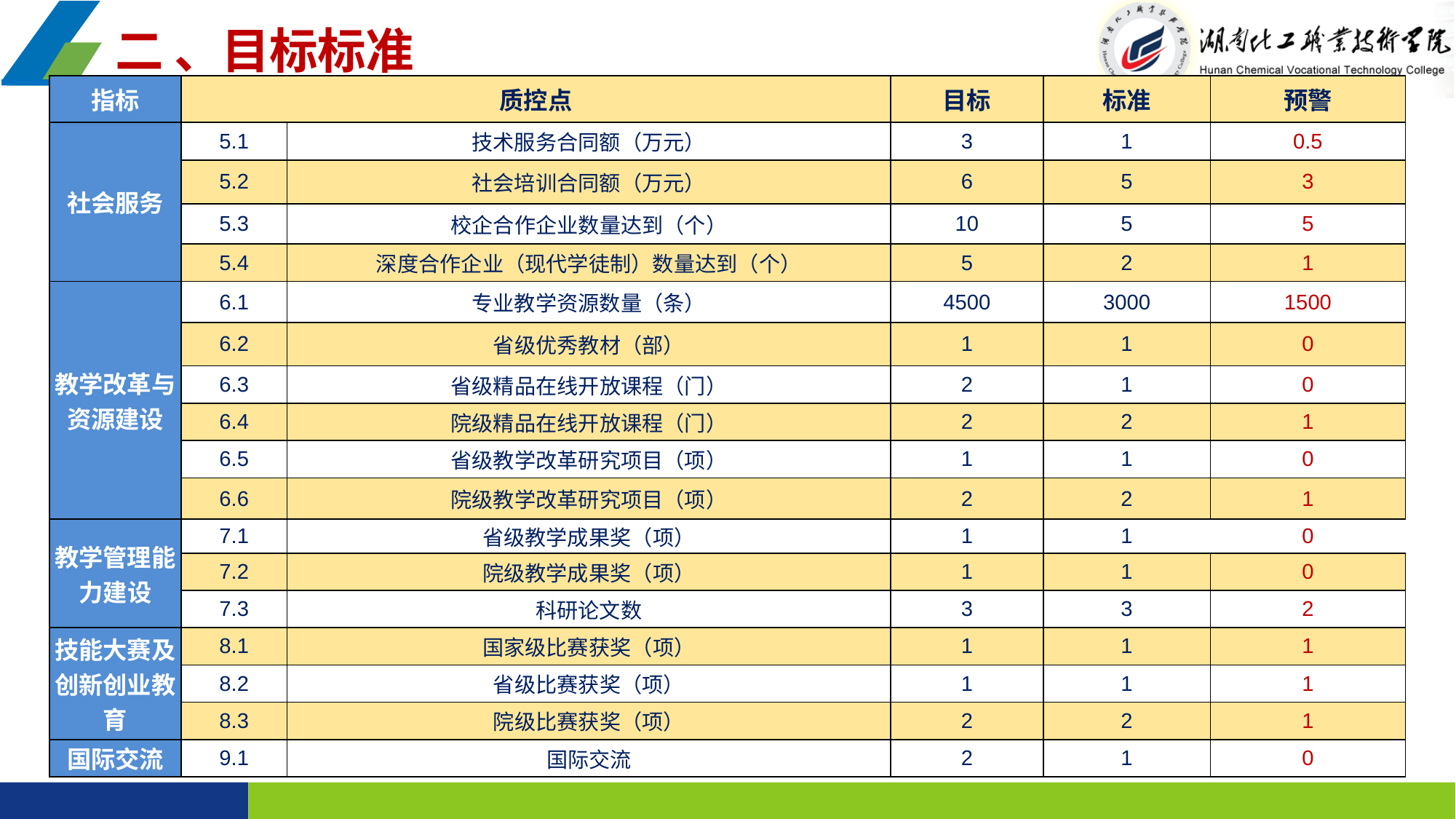

二 、目标标准
| 指标 | 质控点 |  | 目标 | 标准 | 预警 |
| --- | --- | --- | --- | --- | --- |
| 社会服务 | 5.1 | 技术服务合同额（万元） | 3 | 1 | 0.5 |
|  | 5.2 | 社会培训合同额（万元） | 6 | 5 | 3 |
|  | 5.3 | 校企合作企业数量达到（个） | 10 | 5 | 5 |
|  | 5.4 | 深度合作企业（现代学徒制）数量达到（个） | 5 | 2 | 1 |
| 教学改革与 资源建设 | 6.1 | 专业教学资源数量（条） | 4500 | 3000 | 1500 |
|  | 6.2 | 省级优秀教材（部） | 1 | 1 | 0 |
|  | 6.3 | 省级精品在线开放课程（门） | 2 | 1 | 0 |
|  | 6.4 | 院级精品在线开放课程（门） | 2 | 2 | 1 |
|  | 6.5 | 省级教学改革研究项目（项） | 1 | 1 | 0 |
|  | 6.6 | 院级教学改革研究项目（项） | 2 | 2 | 1 |
| 教学管理能力建设 | 7.1 | 省级教学成果奖（项） | 1 | 1 | 0 |
|  | 7.2 | 院级教学成果奖（项） | 1 | 1 | 0 |
|  | 7.3 | 科研论文数 | 3 | 3 | 2 |
| 技能大赛及创新创业教育 | 8.1 | 国家级比赛获奖（项） | 1 | 1 | 1 |
|  | 8.2 | 省级比赛获奖（项） | 1 | 1 | 1 |
|  | 8.3 | 院级比赛获奖（项） | 2 | 2 | 1 |
| 国际交流 | 9.1 | 国际交流 | 2 | 1 | 0 |